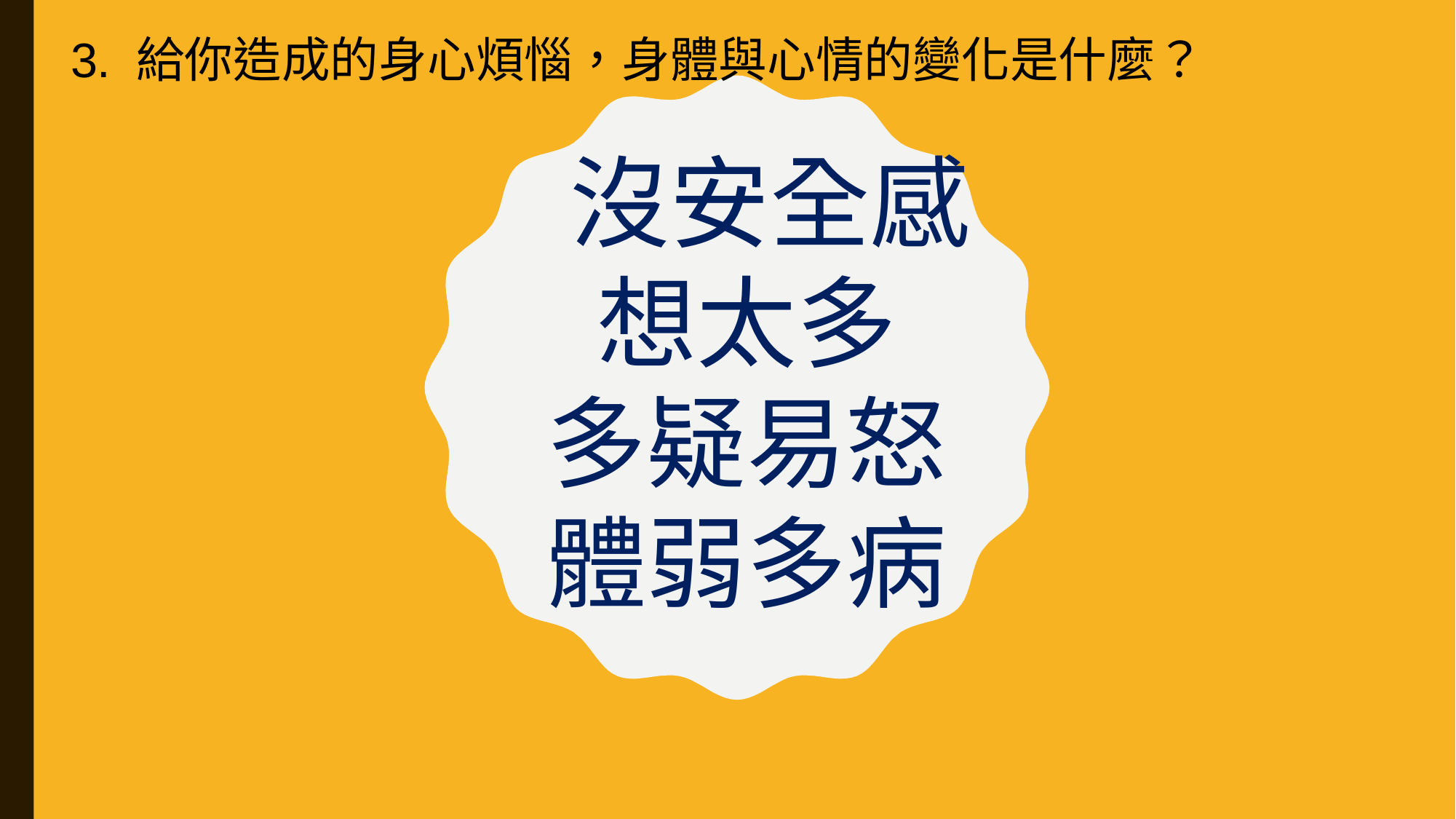

3. 給你造成的身心煩惱，身體與心情的變化是什麼？
 沒安全感
想太多
多疑易怒
體弱多病